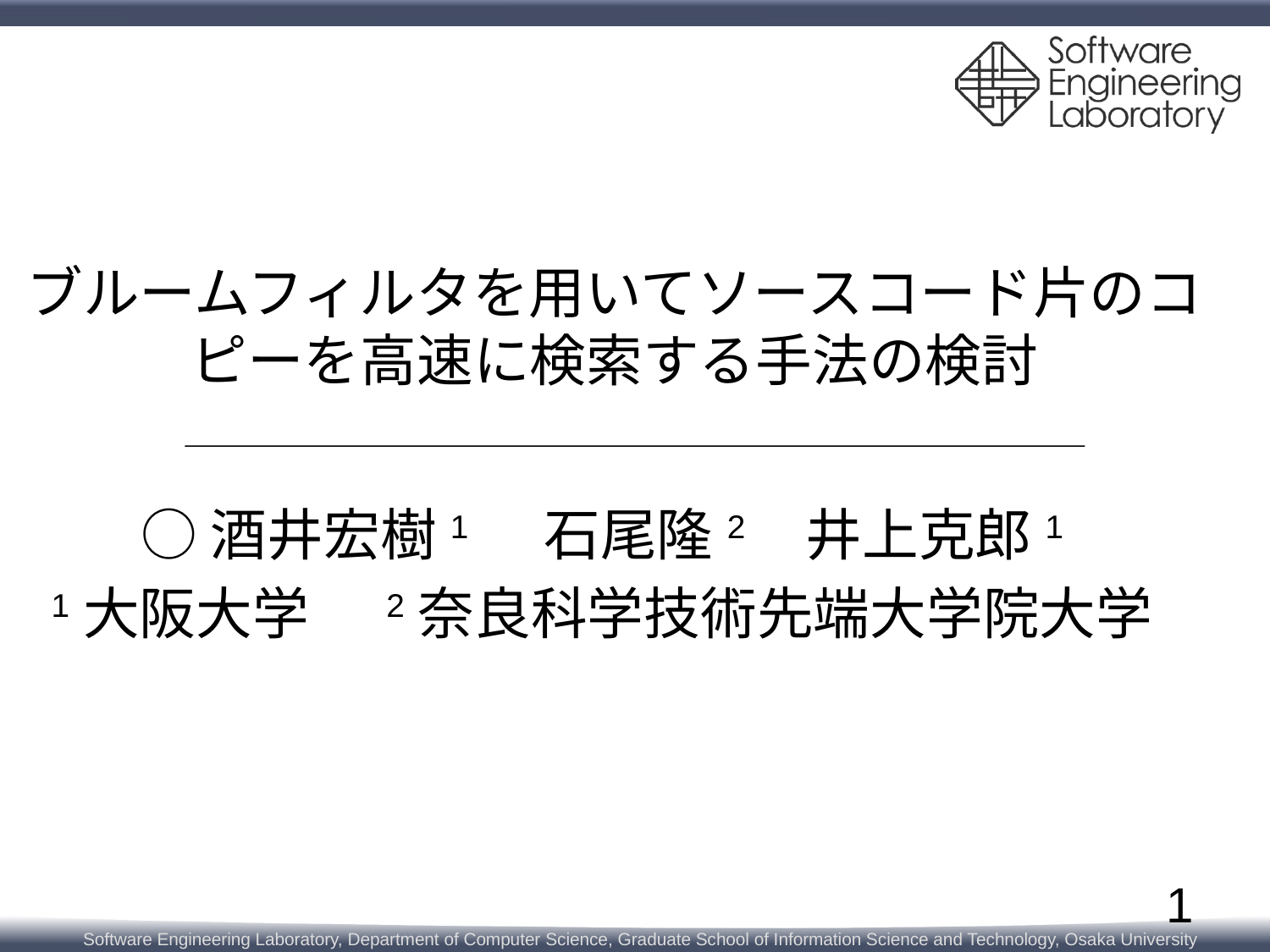

# ブルームフィルタを用いてソースコード片のコピーを高速に検索する手法の検討
○酒井宏樹1　 石尾隆2　  井上克郎1
1大阪大学　 2奈良科学技術先端大学院大学
1